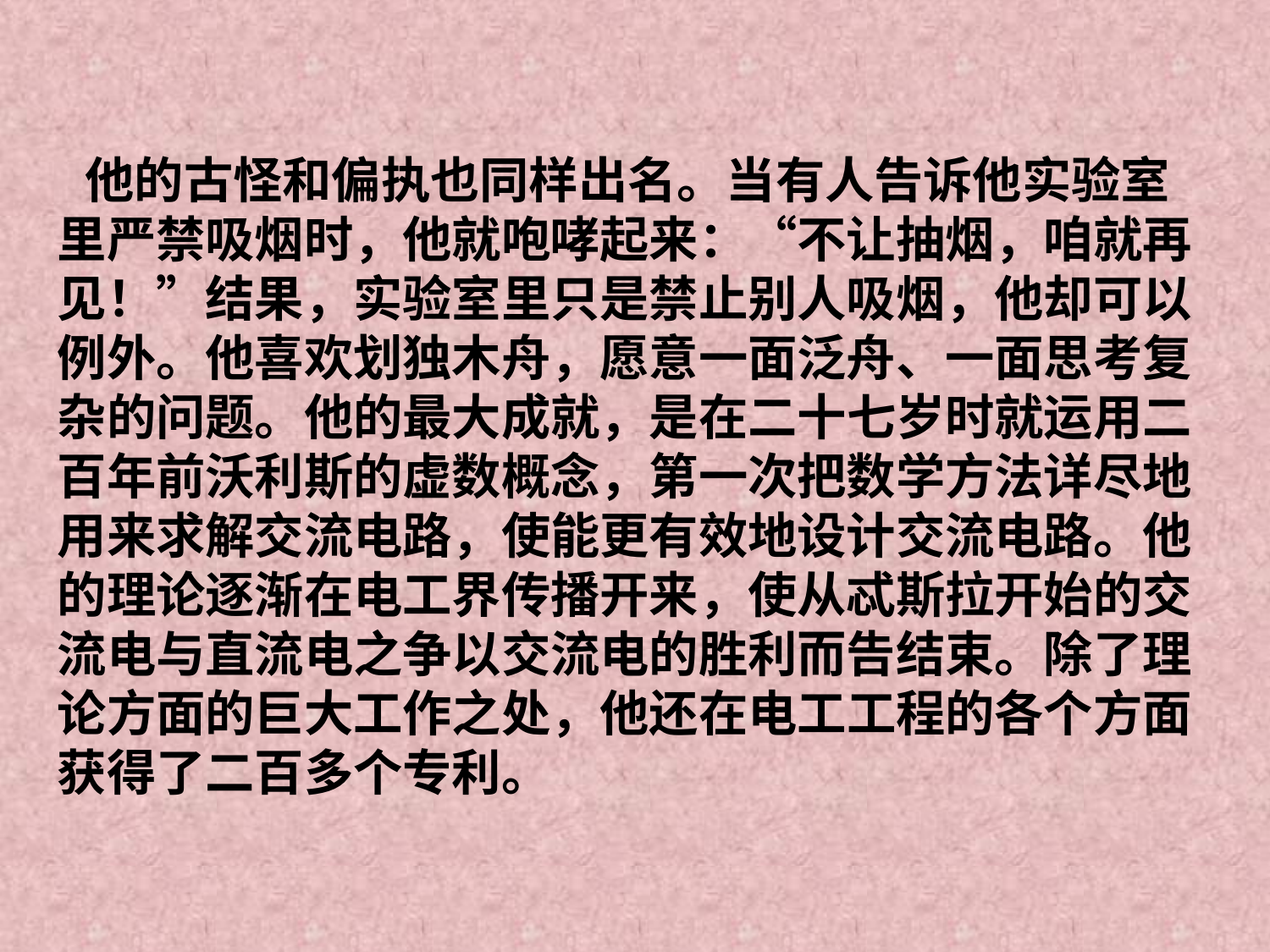

他的古怪和偏执也同样出名。当有人告诉他实验室里严禁吸烟时，他就咆哮起来：“不让抽烟，咱就再见！”结果，实验室里只是禁止别人吸烟，他却可以例外。他喜欢划独木舟，愿意一面泛舟、一面思考复杂的问题。他的最大成就，是在二十七岁时就运用二百年前沃利斯的虚数概念，第一次把数学方法详尽地用来求解交流电路，使能更有效地设计交流电路。他的理论逐渐在电工界传播开来，使从忒斯拉开始的交流电与直流电之争以交流电的胜利而告结束。除了理论方面的巨大工作之处，他还在电工工程的各个方面获得了二百多个专利。